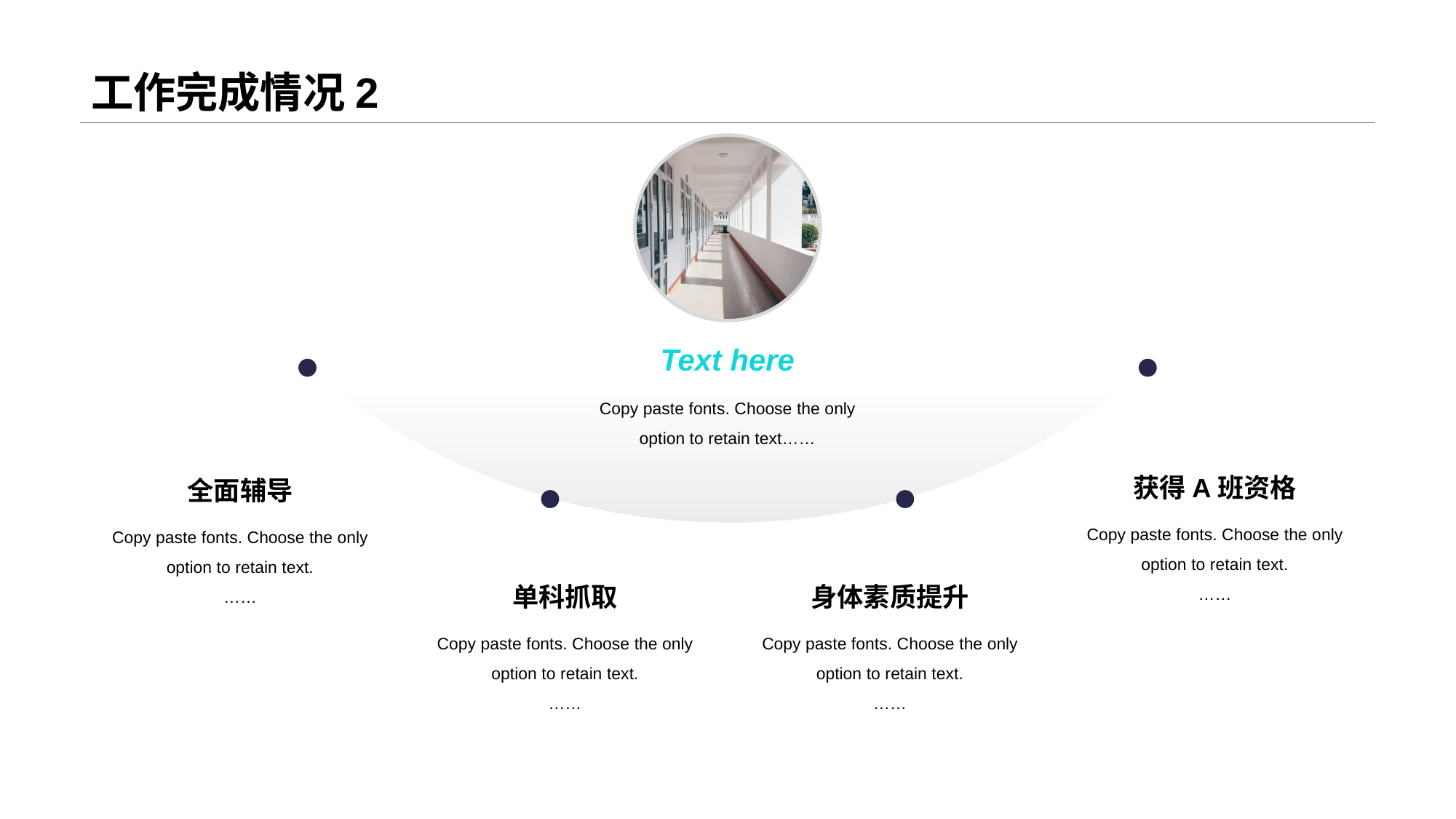

# 工作完成情况2

Text here
Copy paste fonts. Choose the only option to retain text……

获得A班资格
全面辅导

Copy paste fonts. Choose the only option to retain text.
……
Copy paste fonts. Choose the only option to retain text.
……
单科抓取
身体素质提升
Copy paste fonts. Choose the only option to retain text.
……
Copy paste fonts. Choose the only option to retain text.
……